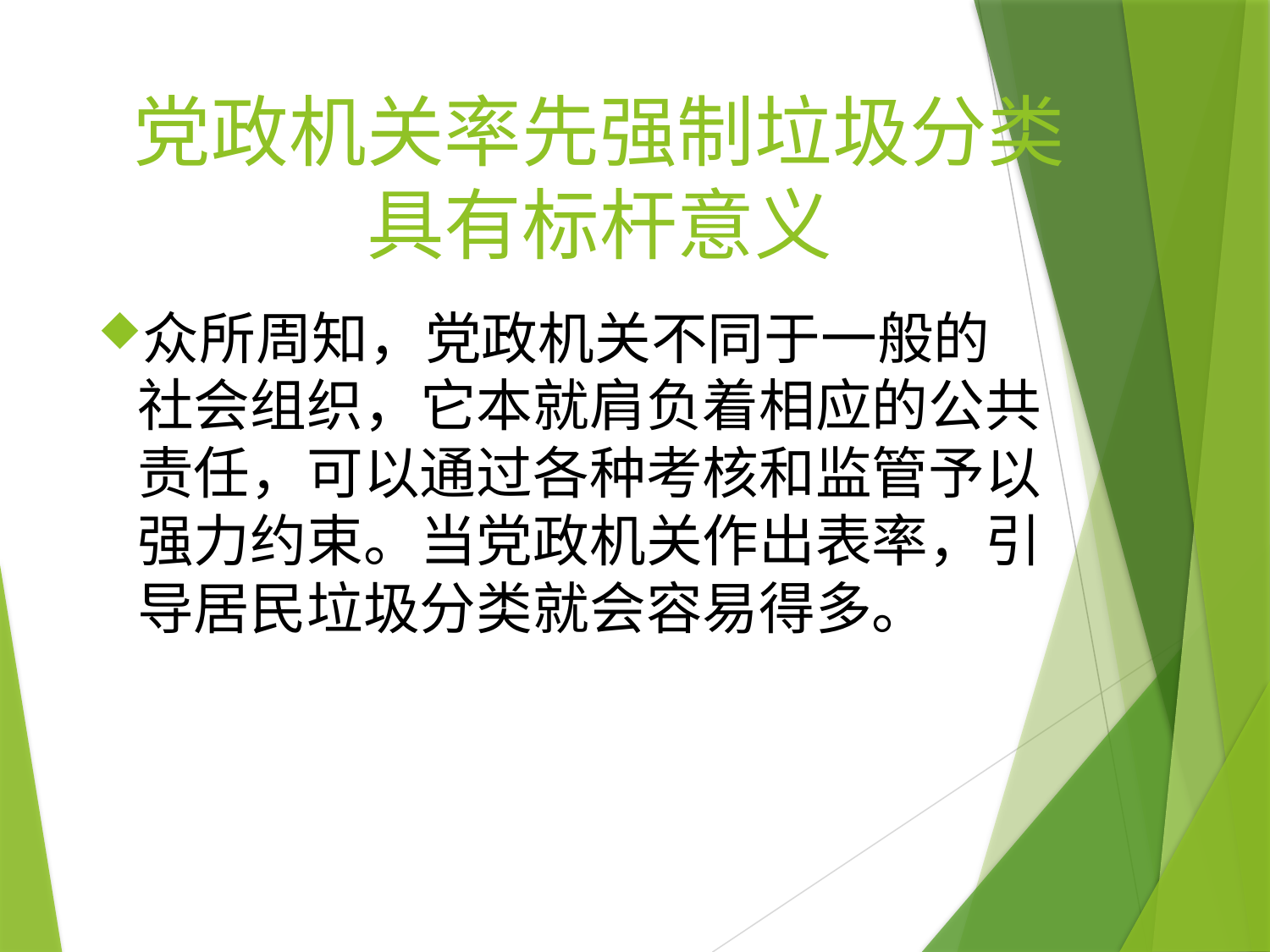

# 党政机关率先强制垃圾分类 具有标杆意义
众所周知，党政机关不同于一般的社会组织，它本就肩负着相应的公共责任，可以通过各种考核和监管予以强力约束。当党政机关作出表率，引导居民垃圾分类就会容易得多。